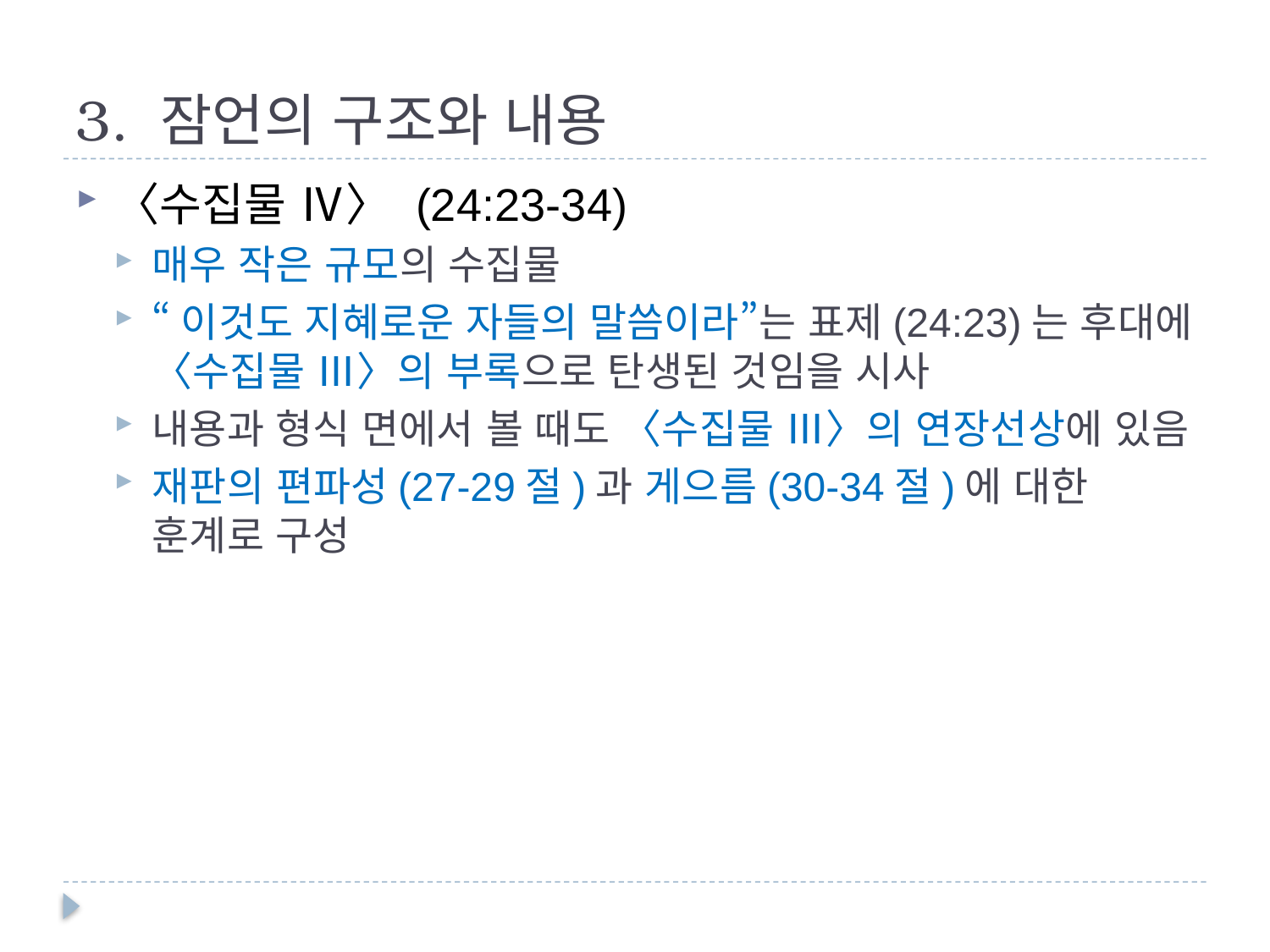

# 3. 잠언의 구조와 내용
〈수집물 Ⅳ〉 (24:23-34)
매우 작은 규모의 수집물
“이것도 지혜로운 자들의 말씀이라”는 표제(24:23)는 후대에 〈수집물 Ⅲ〉의 부록으로 탄생된 것임을 시사
내용과 형식 면에서 볼 때도 〈수집물 Ⅲ〉의 연장선상에 있음
재판의 편파성(27-29절)과 게으름(30-34절)에 대한 훈계로 구성